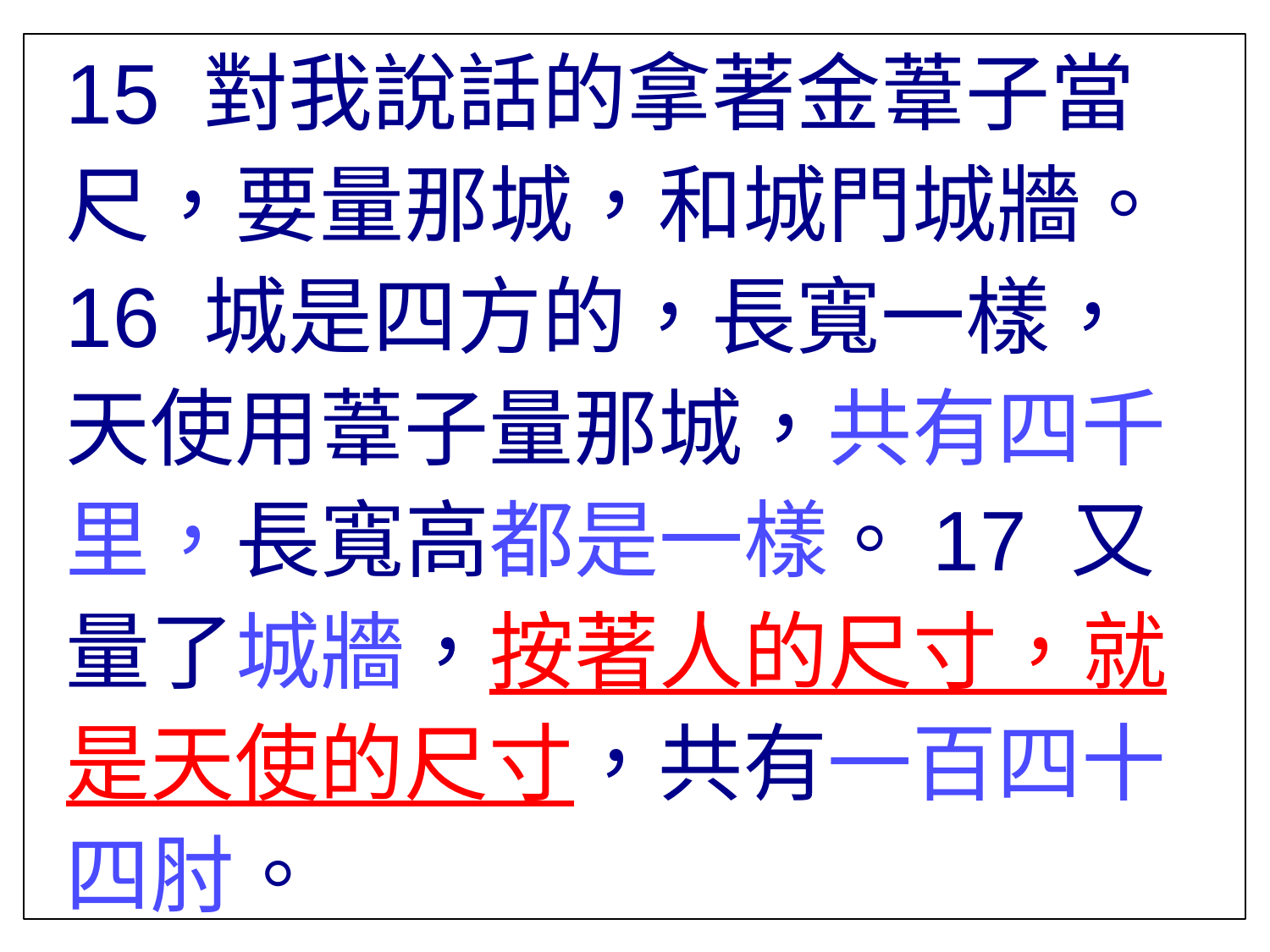

15 對我說話的拿著金葦子當尺，要量那城，和城門城牆。16 城是四方的，長寬一樣，天使用葦子量那城，共有四千里，長寬高都是一樣。17 又量了城牆，按著人的尺寸，就是天使的尺寸，共有一百四十四肘。